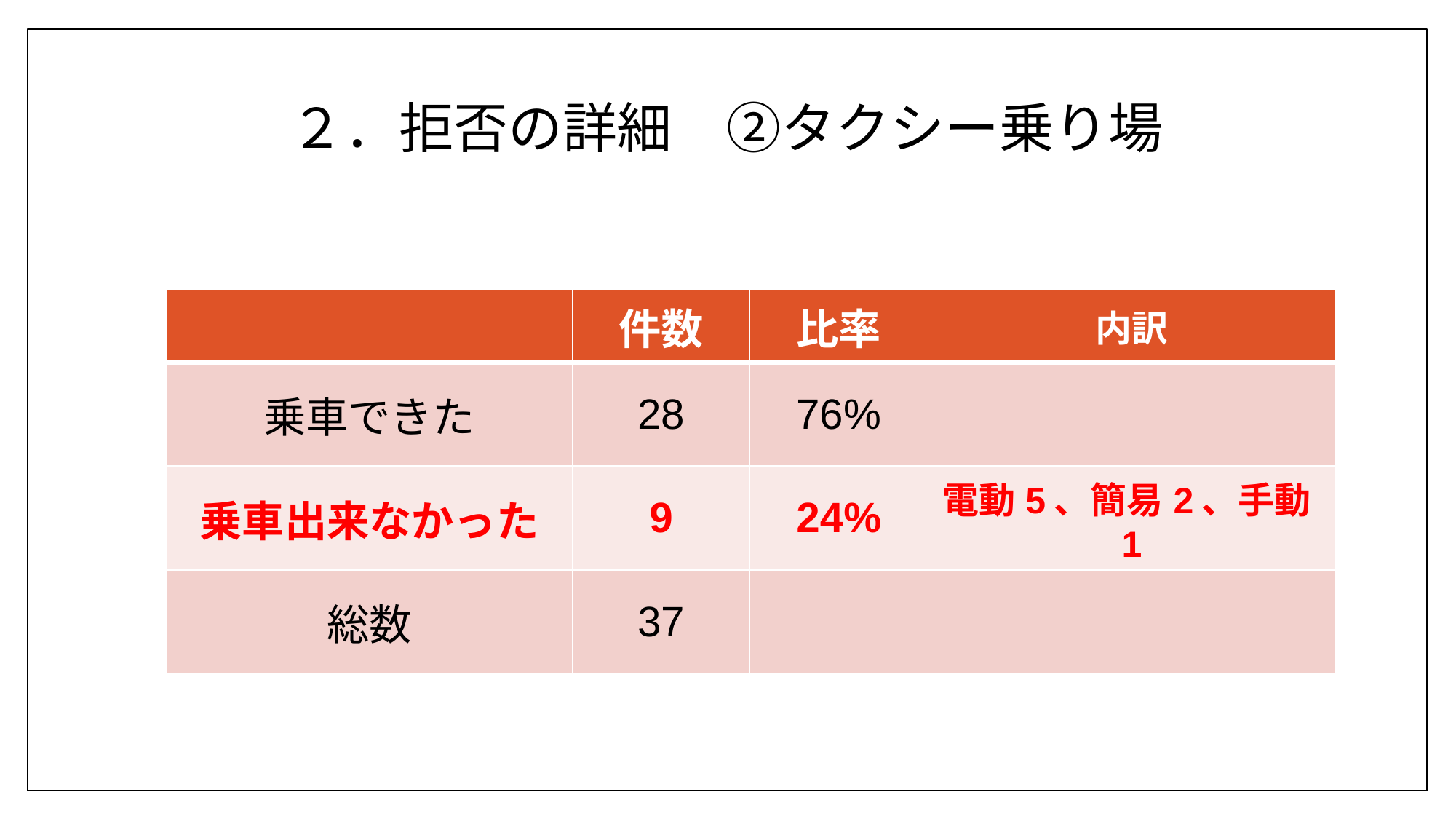

# ２．拒否の詳細　②タクシー乗り場
|  | 件数 | 比率 | 内訳 |
| --- | --- | --- | --- |
| 乗車できた | 28 | 76% |  |
| 乗車出来なかった | 9 | 24% | 電動5、簡易2、手動1 |
| 総数 | 37 |  |  |